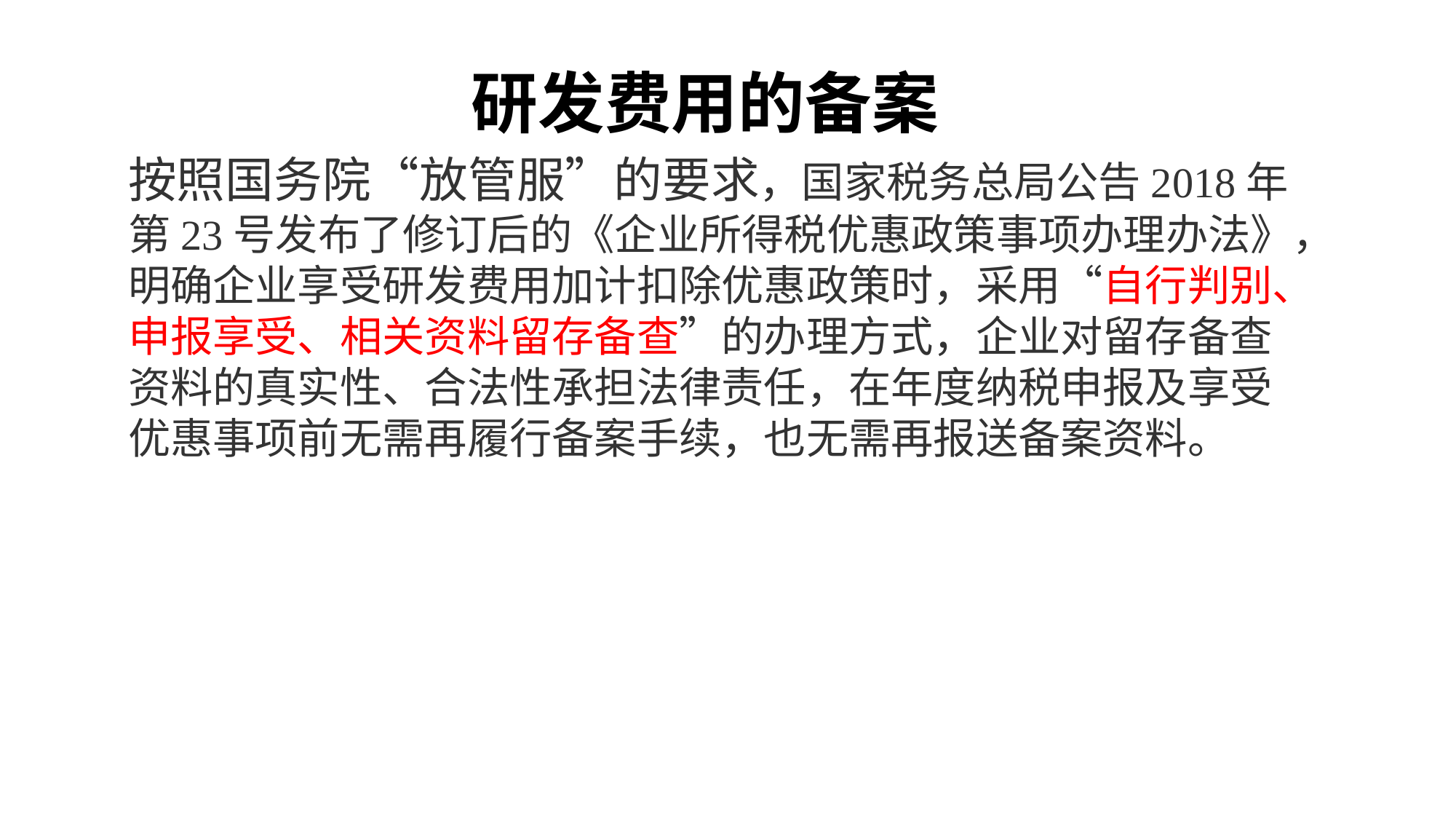

# 研发费用的备案
按照国务院“放管服”的要求，国家税务总局公告2018年第23号发布了修订后的《企业所得税优惠政策事项办理办法》，明确企业享受研发费用加计扣除优惠政策时，采用“自行判别、申报享受、相关资料留存备查”的办理方式，企业对留存备查资料的真实性、合法性承担法律责任，在年度纳税申报及享受优惠事项前无需再履行备案手续，也无需再报送备案资料。